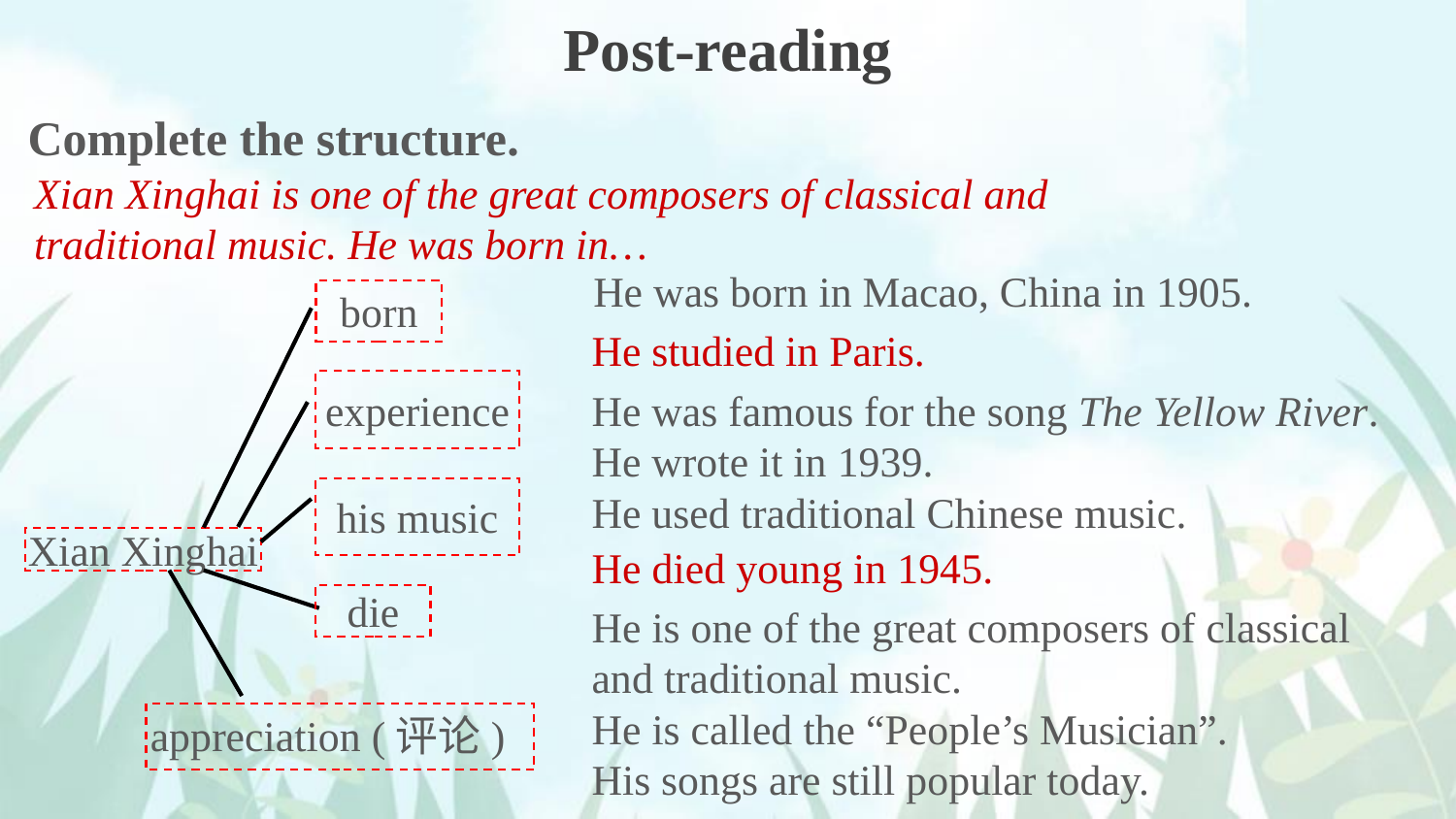

Post-reading
Complete the structure.
Xian Xinghai is one of the great composers of classical and traditional music. He was born in…
He was born in Macao, China in 1905.
born

He studied in Paris.

experience
He was famous for the song The Yellow River.
He wrote it in 1939.
He used traditional Chinese music.

his music

Xian Xinghai
He died young in 1945.

die
He is one of the great composers of classical  and traditional music.
He is called the “People’s Musician”.
His songs are still popular today.
appreciation (评论)